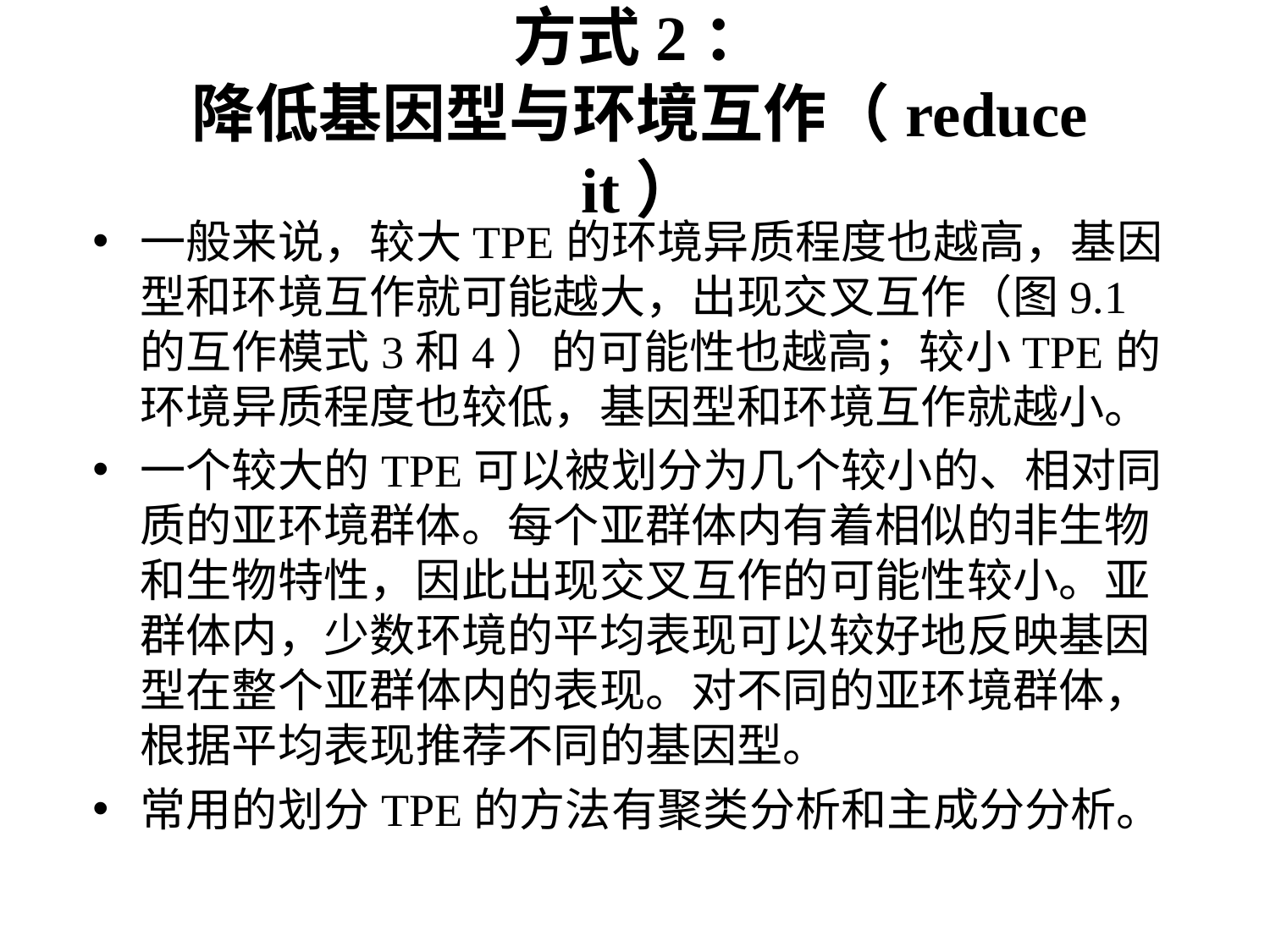

# 方式2： 降低基因型与环境互作（reduce it）
一般来说，较大TPE的环境异质程度也越高，基因型和环境互作就可能越大，出现交叉互作（图9.1的互作模式3和4）的可能性也越高；较小TPE的环境异质程度也较低，基因型和环境互作就越小。
一个较大的TPE可以被划分为几个较小的、相对同质的亚环境群体。每个亚群体内有着相似的非生物和生物特性，因此出现交叉互作的可能性较小。亚群体内，少数环境的平均表现可以较好地反映基因型在整个亚群体内的表现。对不同的亚环境群体，根据平均表现推荐不同的基因型。
常用的划分TPE的方法有聚类分析和主成分分析。